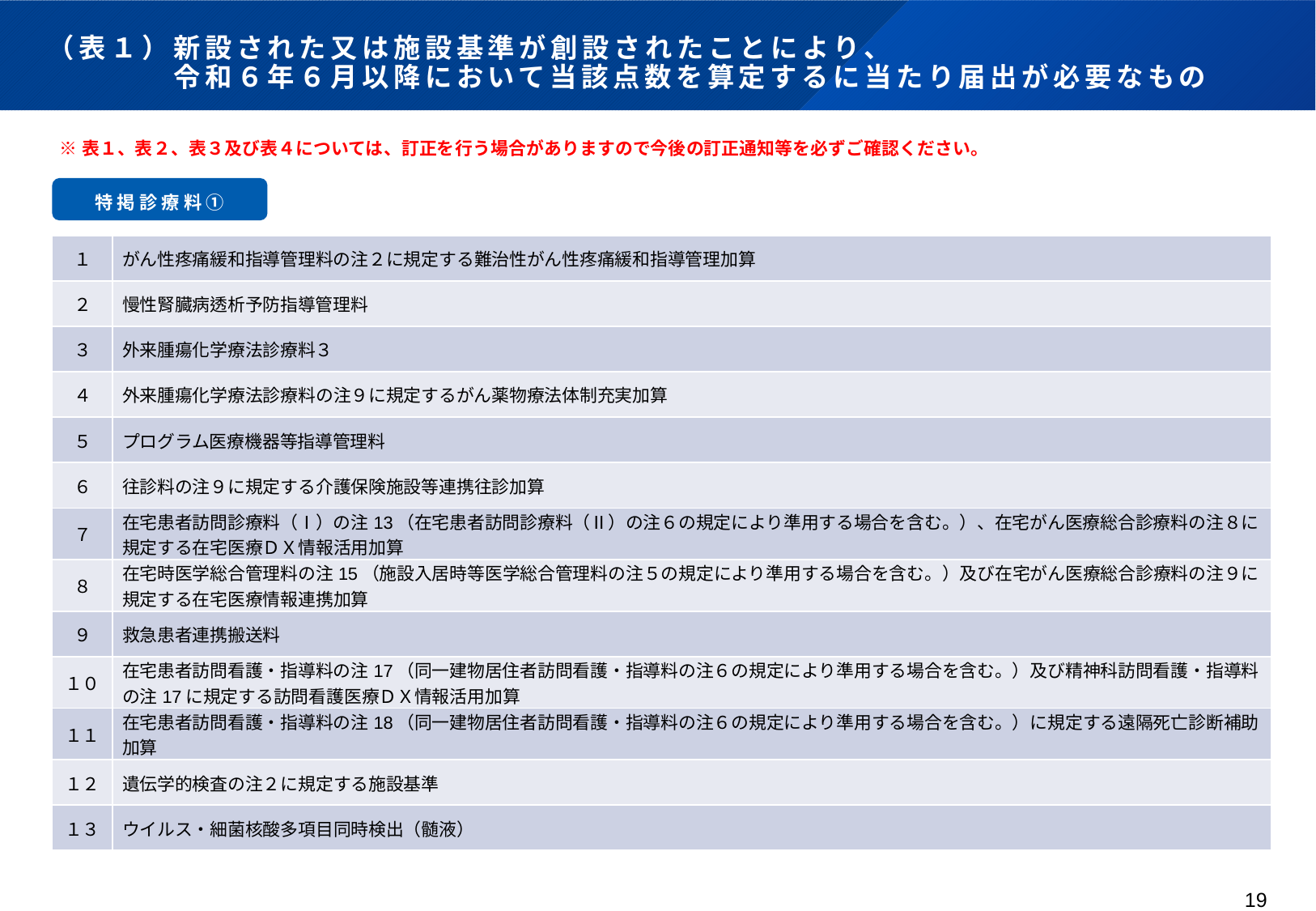

# （表１）新設された又は施設基準が創設されたことにより、 　　　　令和６年６月以降において当該点数を算定するに当たり届出が必要なもの
※表１、表２、表３及び表４については、訂正を行う場合がありますので今後の訂正通知等を必ずご確認ください。
特掲診療料①
| １ | がん性疼痛緩和指導管理料の注２に規定する難治性がん性疼痛緩和指導管理加算 |
| --- | --- |
| ２ | 慢性腎臓病透析予防指導管理料 |
| ３ | 外来腫瘍化学療法診療料３ |
| ４ | 外来腫瘍化学療法診療料の注９に規定するがん薬物療法体制充実加算 |
| ５ | プログラム医療機器等指導管理料 |
| ６ | 往診料の注９に規定する介護保険施設等連携往診加算 |
| ７ | 在宅患者訪問診療料（Ⅰ）の注13（在宅患者訪問診療料（Ⅱ）の注６の規定により準用する場合を含む。）、在宅がん医療総合診療料の注８に規定する在宅医療ＤＸ情報活用加算 |
| ８ | 在宅時医学総合管理料の注15（施設入居時等医学総合管理料の注５の規定により準用する場合を含む。）及び在宅がん医療総合診療料の注９に規定する在宅医療情報連携加算 |
| ９ | 救急患者連携搬送料 |
| １０ | 在宅患者訪問看護・指導料の注17（同一建物居住者訪問看護・指導料の注６の規定により準用する場合を含む。）及び精神科訪問看護・指導料の注17に規定する訪問看護医療ＤＸ情報活用加算 |
| １１ | 在宅患者訪問看護・指導料の注18（同一建物居住者訪問看護・指導料の注６の規定により準用する場合を含む。）に規定する遠隔死亡診断補助加算 |
| １２ | 遺伝学的検査の注２に規定する施設基準 |
| １３ | ウイルス・細菌核酸多項目同時検出（髄液） |
19